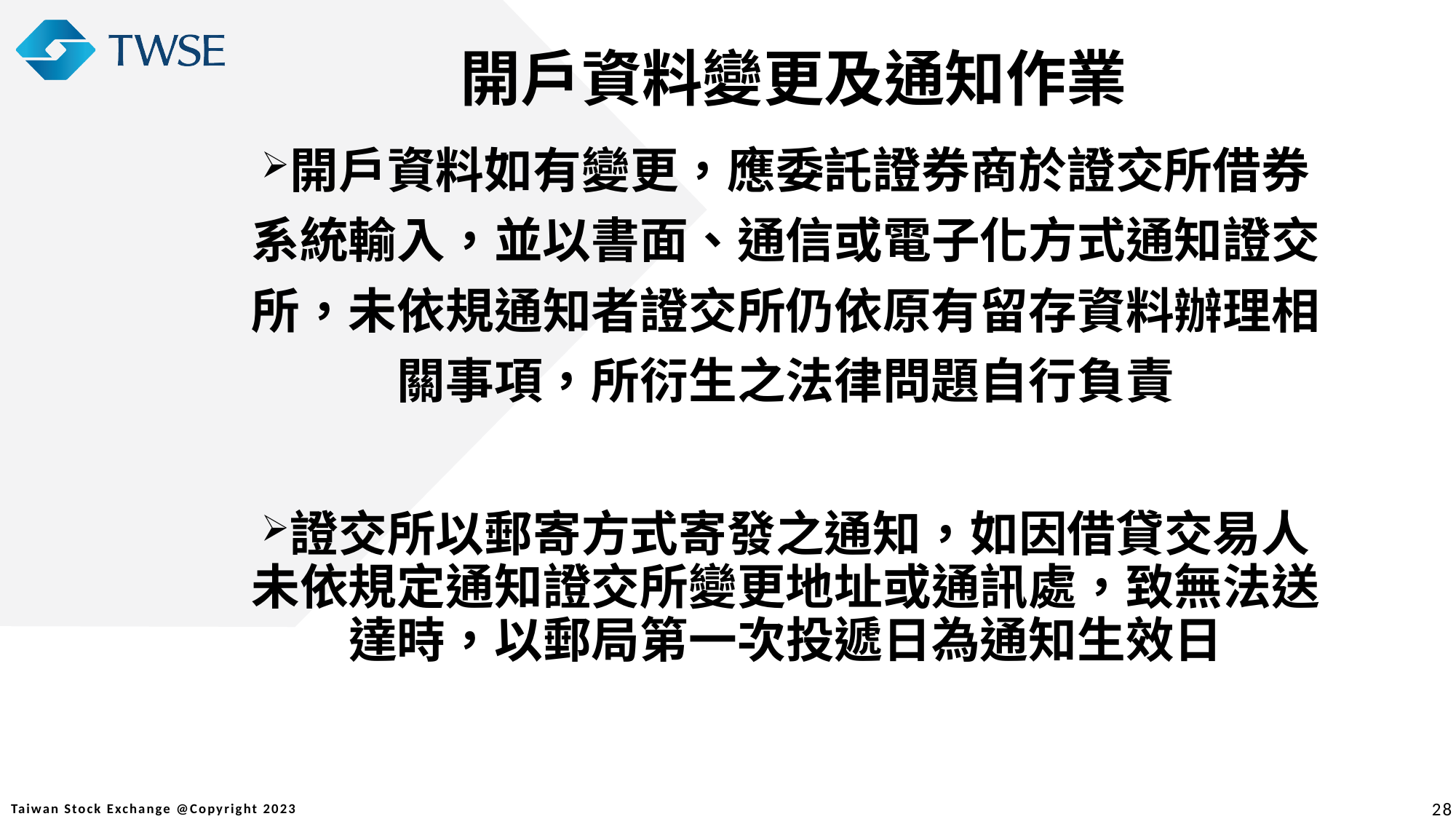

開戶資料變更及通知作業
開戶資料如有變更，應委託證券商於證交所借券系統輸入，並以書面、通信或電子化方式通知證交所，未依規通知者證交所仍依原有留存資料辦理相關事項，所衍生之法律問題自行負責

證交所以郵寄方式寄發之通知，如因借貸交易人未依規定通知證交所變更地址或通訊處，致無法送達時，以郵局第一次投遞日為通知生效日

28